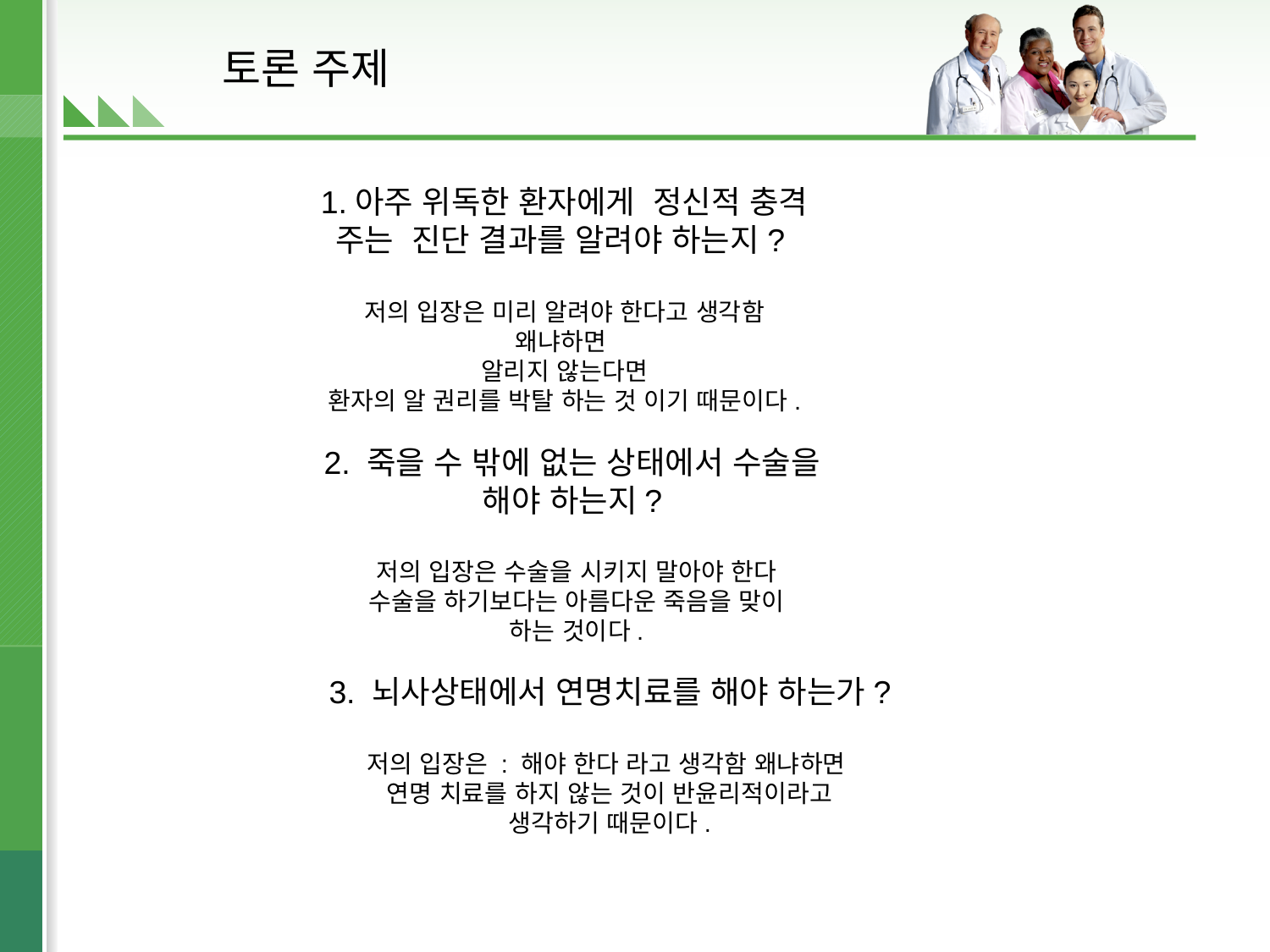

토론 주제
1.아주 위독한 환자에게  정신적 충격
주는  진단 결과를 알려야 하는지?

저의 입장은 미리 알려야 한다고 생각함
왜냐하면
알리지 않는다면
환자의 알 권리를 박탈 하는 것 이기 때문이다.
2. 죽을 수 밖에 없는 상태에서 수술을
해야 하는지?

저의 입장은 수술을 시키지 말아야 한다
수술을 하기보다는 아름다운 죽음을 맞이
하는 것이다.

3. 뇌사상태에서 연명치료를 해야 하는가?

저의 입장은 : 해야 한다 라고 생각함 왜냐하면
연명 치료를 하지 않는 것이 반윤리적이라고
생각하기 때문이다.